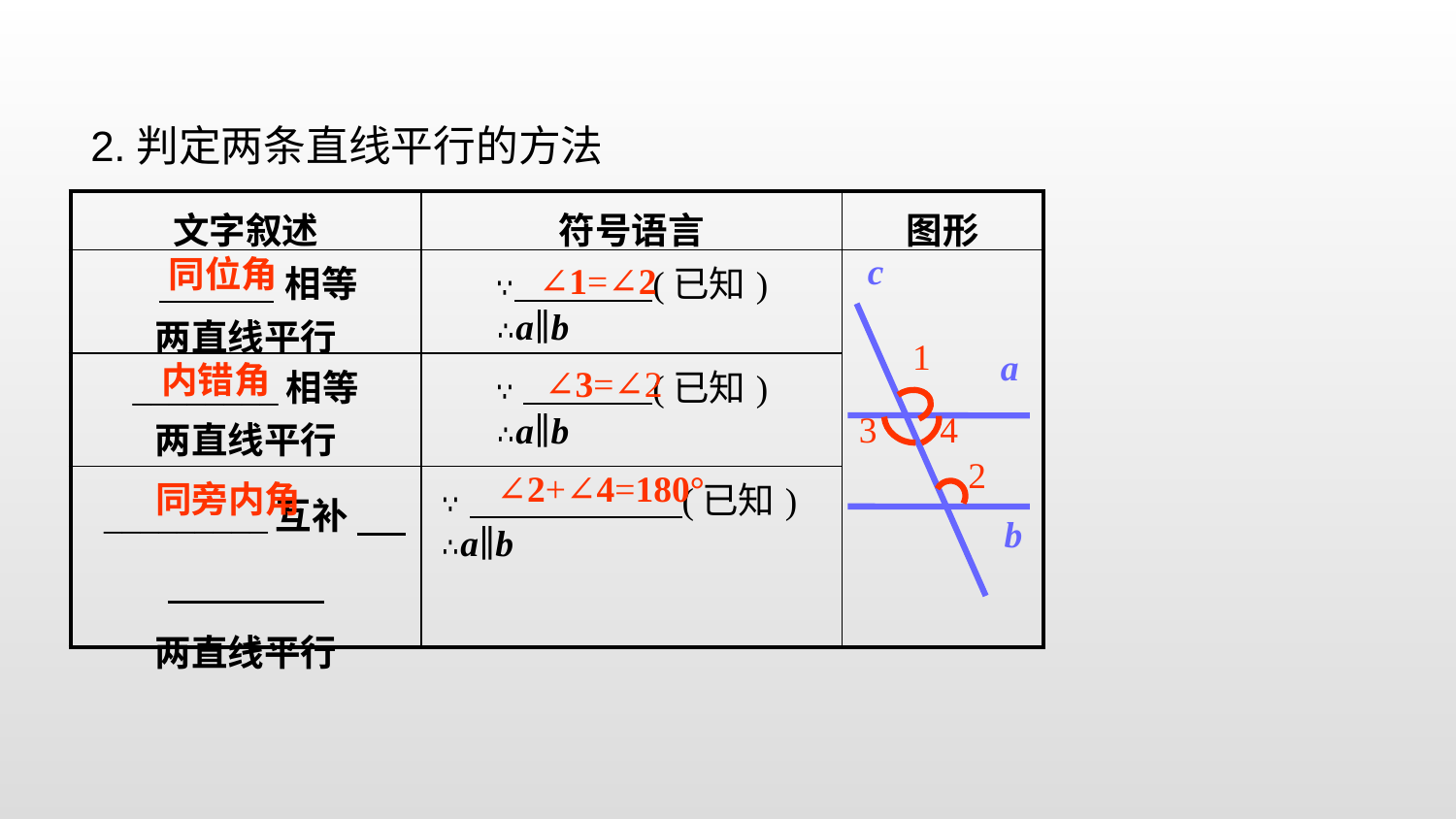

2.判定两条直线平行的方法
| 文字叙述 | 符号语言 | 图形 |
| --- | --- | --- |
| 相等 两直线平行 | ∵ (已知) ∴a∥b |  |
| \_\_\_\_\_\_\_\_相等 两直线平行 | ∵ (已知) ∴a∥b |  |
| \_\_\_\_\_\_\_\_\_互补 两直线平行 | ∵ (已知) ∴a∥b |  |
c
同位角
∠1=∠2

1
a
内错角
∠3=∠2

3
4

2
∠2+∠4=180°
同旁内角

b